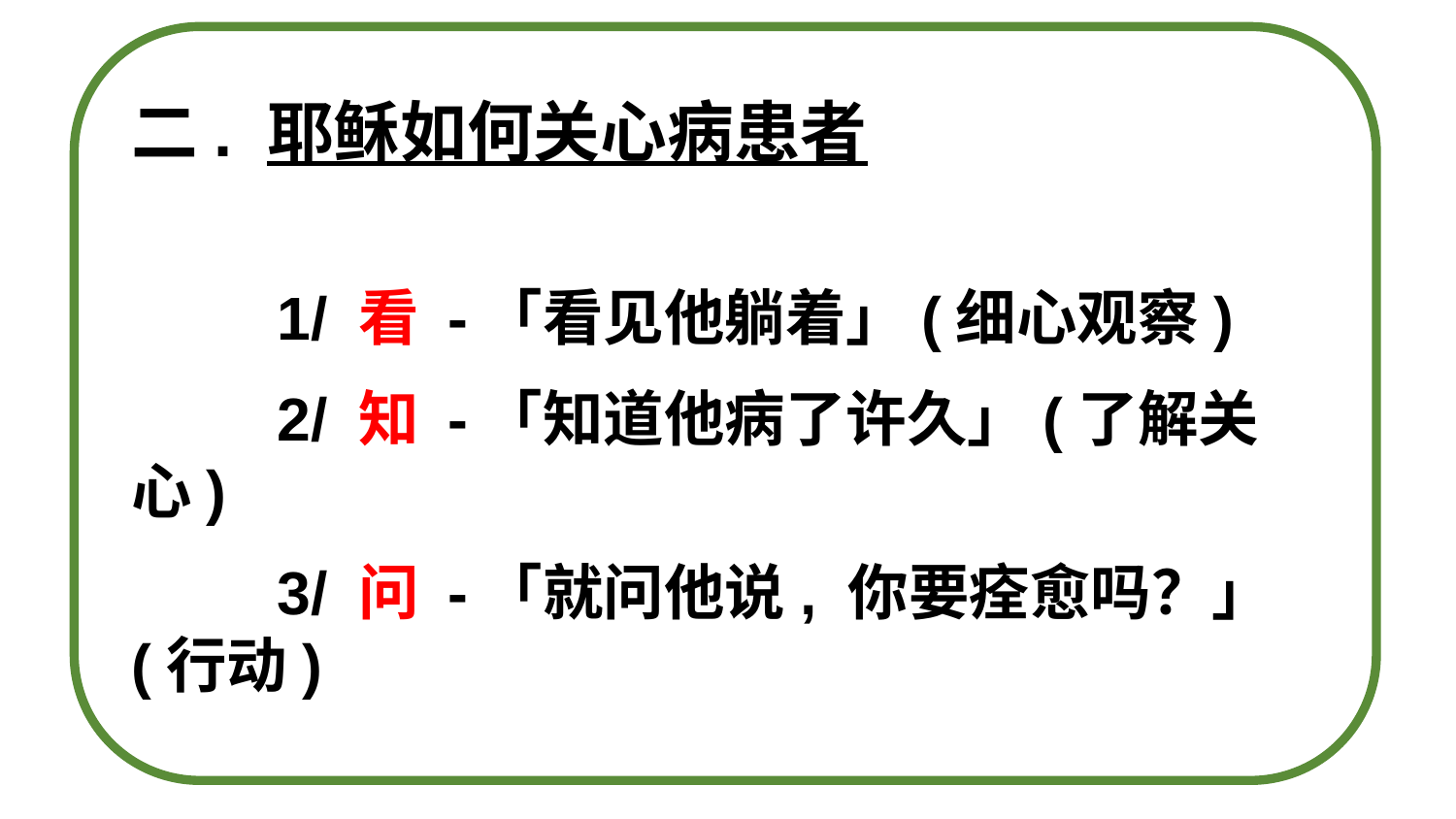

二. 耶稣如何关心病患者

	1/ 看 -「看见他躺着」(细心观察)
     	2/ 知 -「知道他病了许久」(了解关心)
     	3/ 问 -「就问他说, 你要痊愈吗？」(行动)